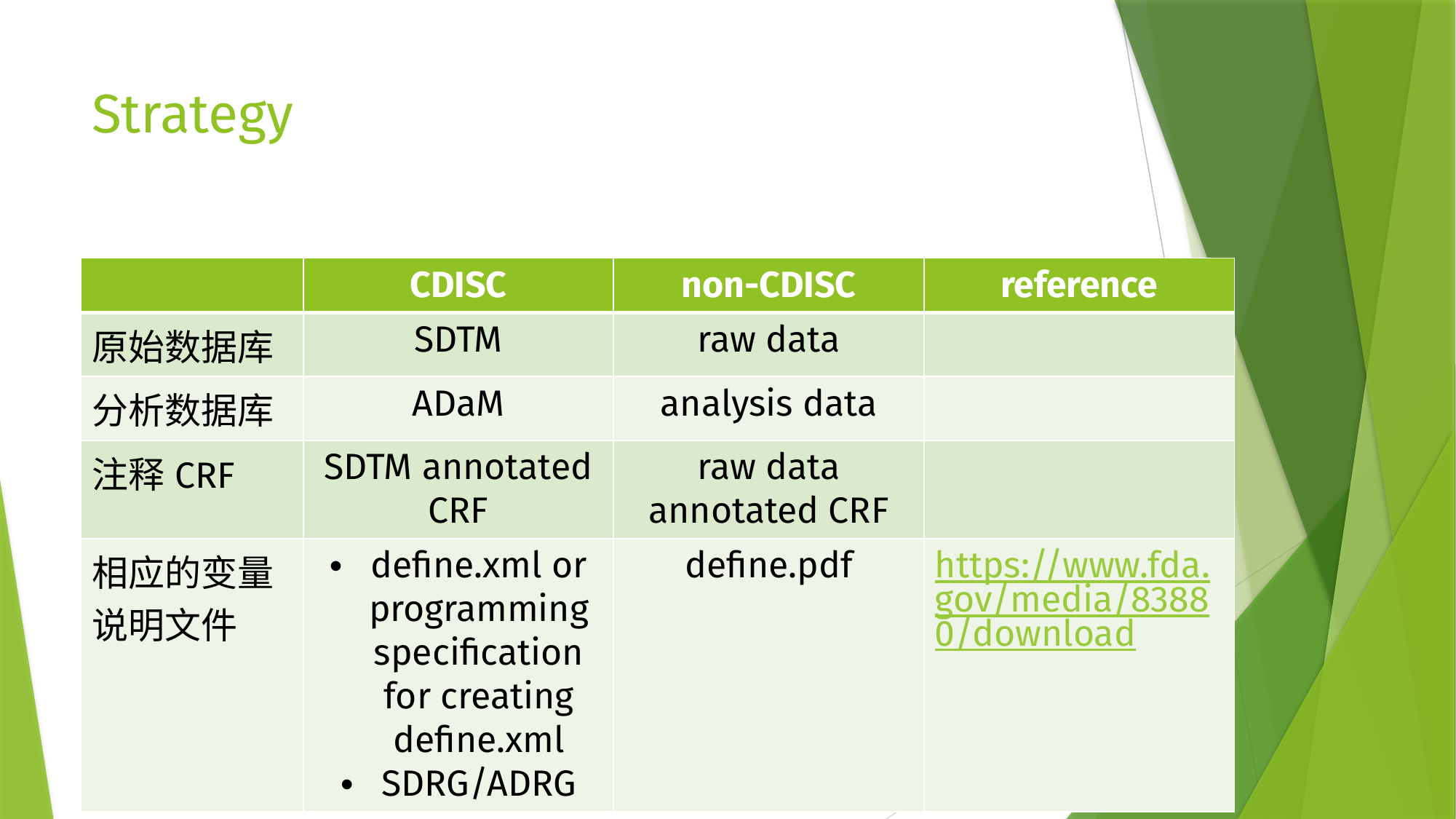

# Strategy
|  | CDISC | non-CDISC | reference |
| --- | --- | --- | --- |
| 原始数据库 | SDTM | raw data |  |
| 分析数据库 | ADaM | analysis data |  |
| 注释CRF | SDTM annotated CRF | raw data annotated CRF |  |
| 相应的变量说明文件 | define.xml or programming specification for creating define.xml SDRG/ADRG | define.pdf | https://www.fda.gov/media/83880/download |